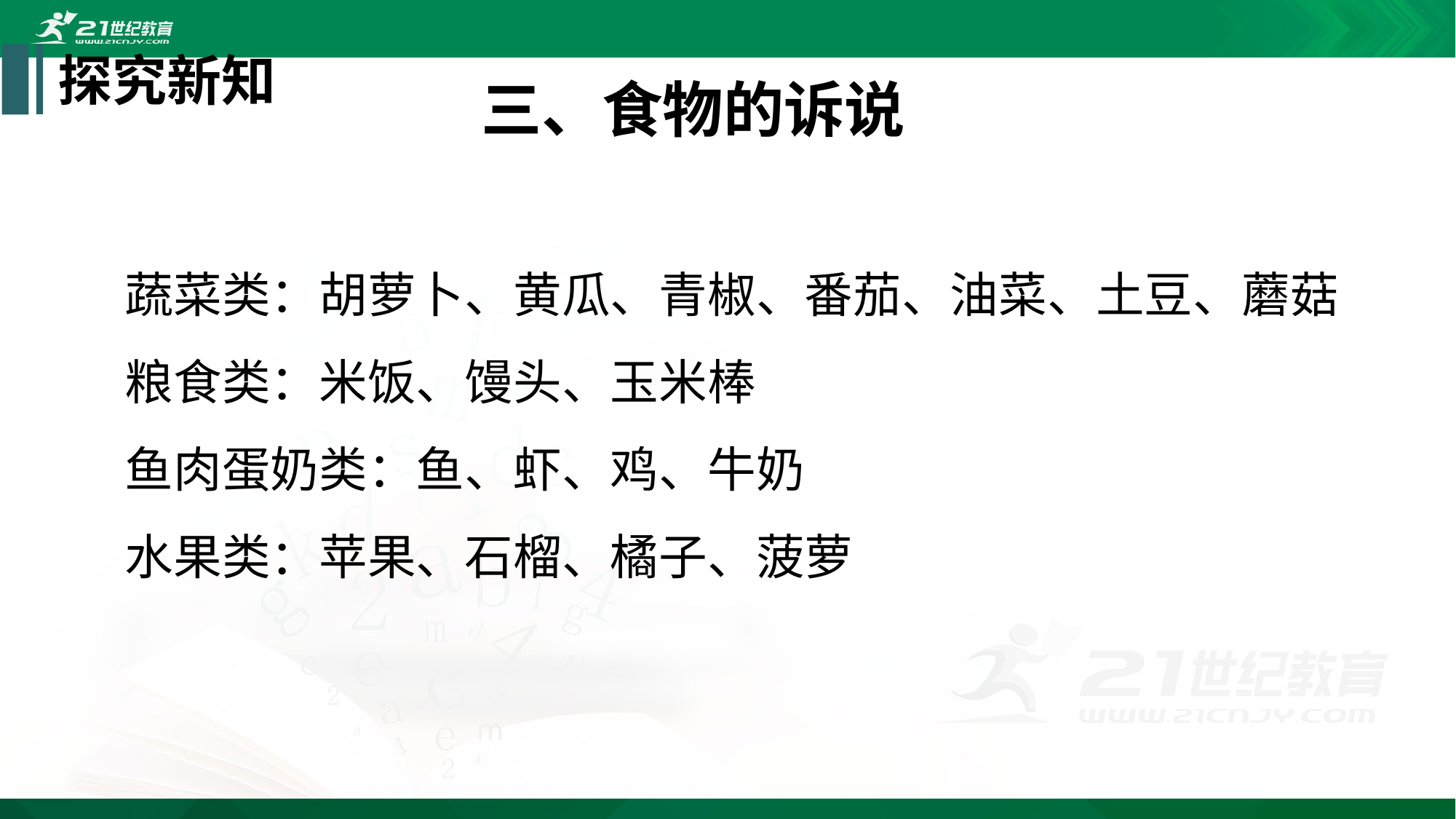

探究新知

三、食物的诉说
蔬菜类：胡萝卜、黄瓜、青椒、番茄、油菜、土豆、蘑菇
粮食类：米饭、馒头、玉米棒
鱼肉蛋奶类：鱼、虾、鸡、牛奶
水果类：苹果、石榴、橘子、菠萝